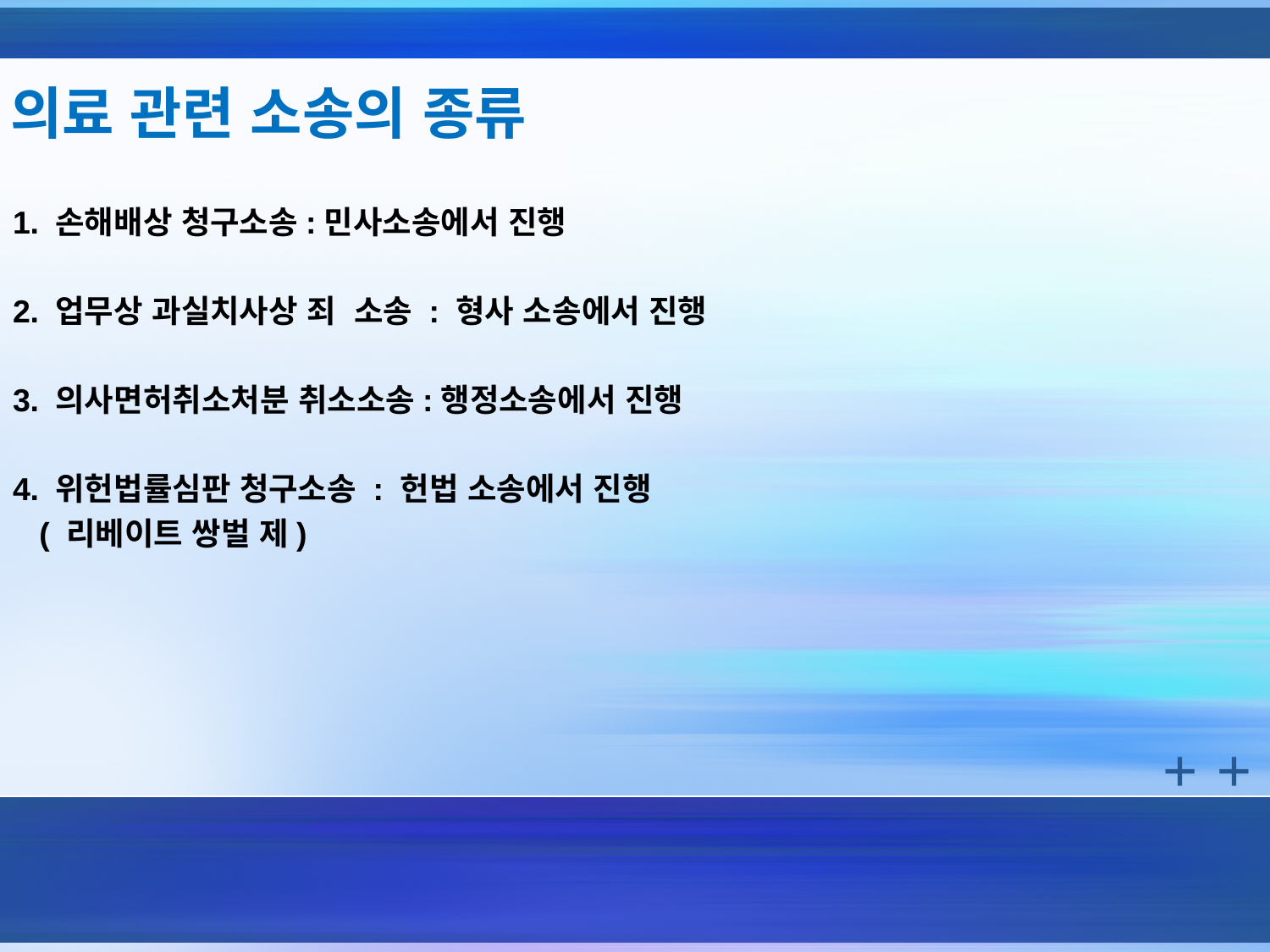

# 의료 관련 소송의 종류
1. 손해배상 청구소송:민사소송에서 진행

2. 업무상 과실치사상 죄  소송 : 형사 소송에서 진행

3. 의사면허취소처분 취소소송:행정소송에서 진행

4. 위헌법률심판 청구소송 : 헌법 소송에서 진행
   ( 리베이트 쌍벌 제)